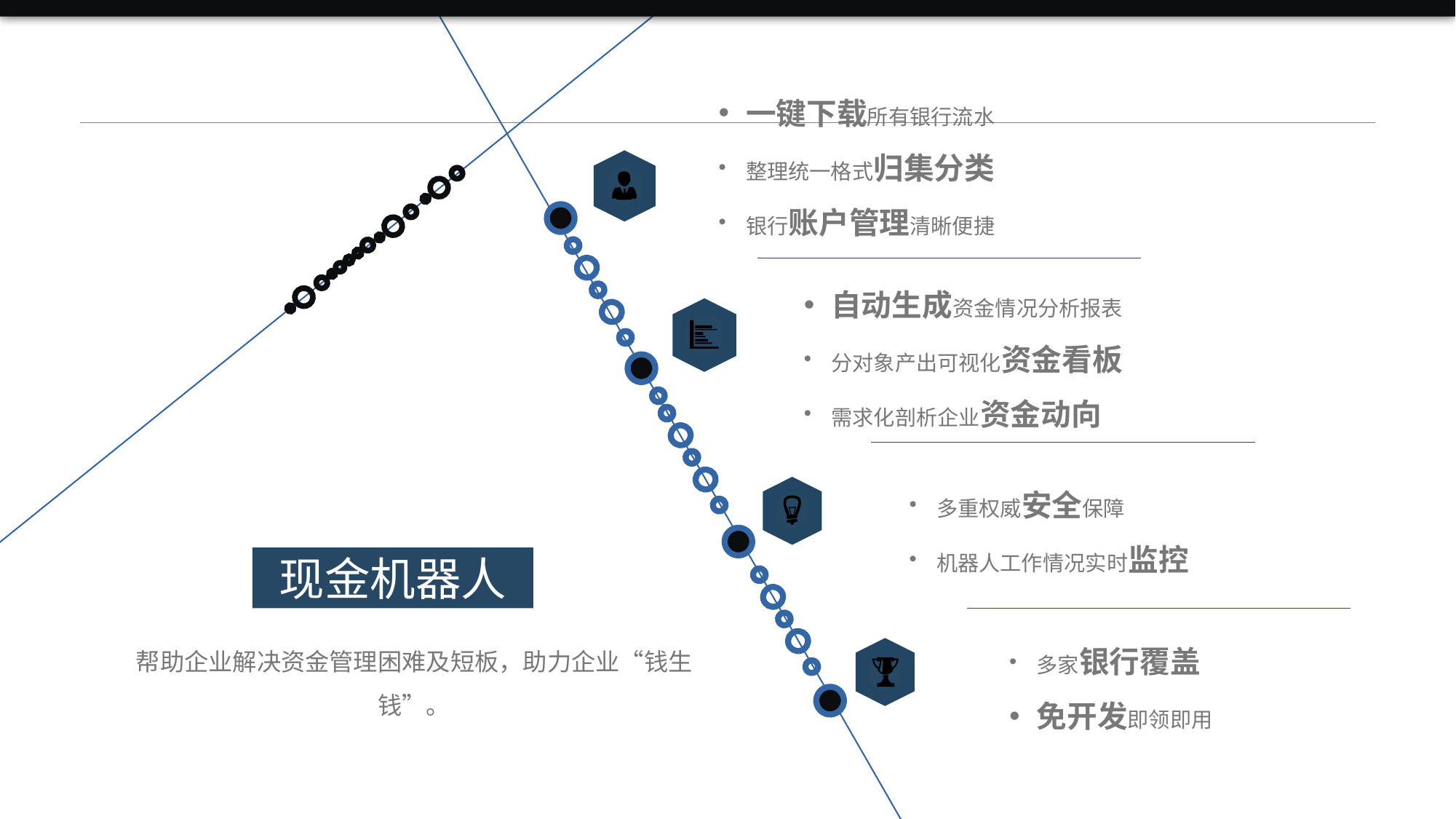

一键下载所有银行流水
整理统一格式归集分类
银行账户管理清晰便捷

自动生成资金情况分析报表
分对象产出可视化资金看板
需求化剖析企业资金动向

多重权威安全保障
机器人工作情况实时监控

现金机器人

多家银行覆盖
免开发即领即用
帮助企业解决资金管理困难及短板，助力企业“钱生钱”。